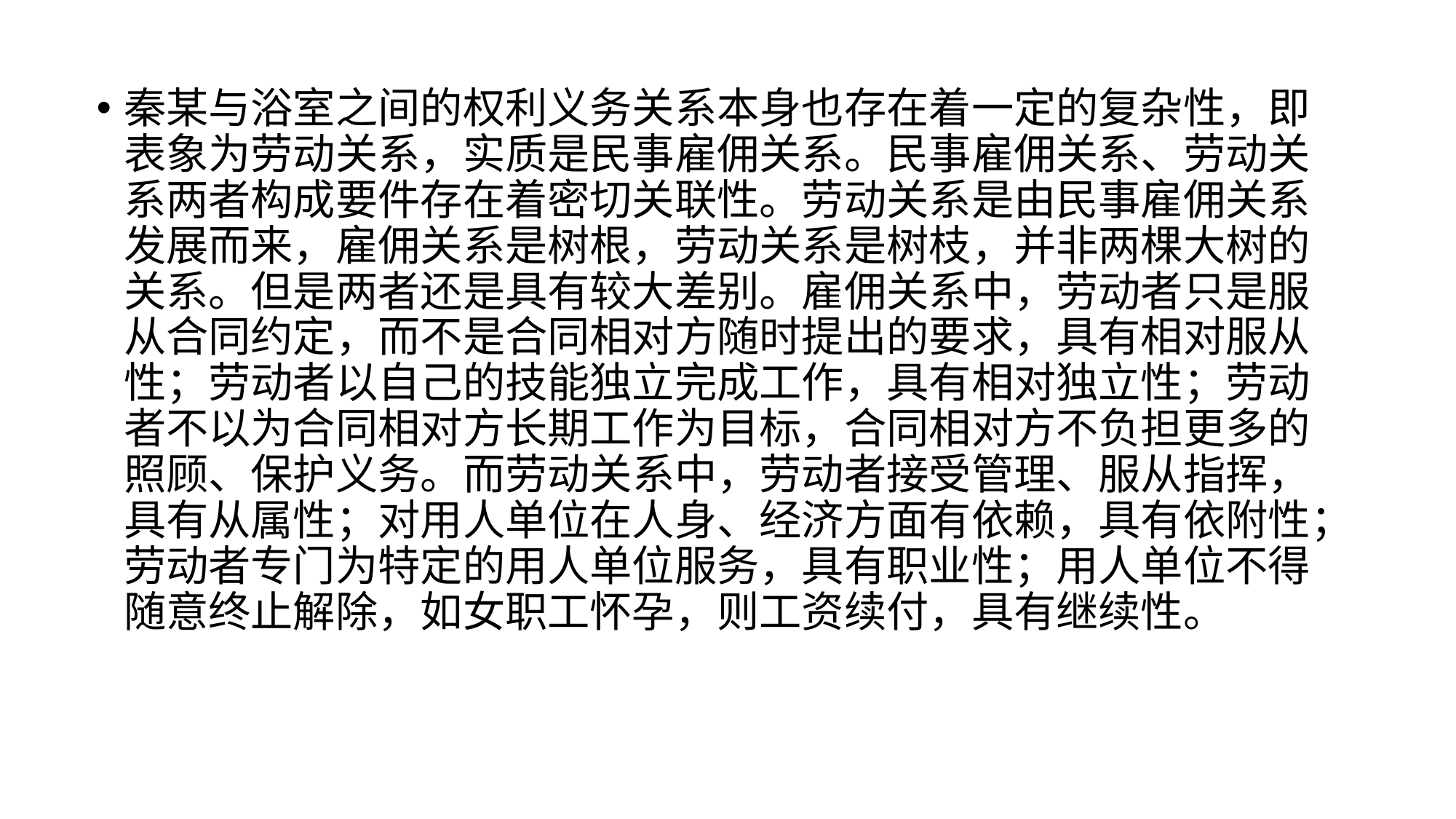

秦某与浴室之间的权利义务关系本身也存在着一定的复杂性，即表象为劳动关系，实质是民事雇佣关系。民事雇佣关系、劳动关系两者构成要件存在着密切关联性。劳动关系是由民事雇佣关系发展而来，雇佣关系是树根，劳动关系是树枝，并非两棵大树的关系。但是两者还是具有较大差别。雇佣关系中，劳动者只是服从合同约定，而不是合同相对方随时提出的要求，具有相对服从性；劳动者以自己的技能独立完成工作，具有相对独立性；劳动者不以为合同相对方长期工作为目标，合同相对方不负担更多的照顾、保护义务。而劳动关系中，劳动者接受管理、服从指挥，具有从属性；对用人单位在人身、经济方面有依赖，具有依附性；劳动者专门为特定的用人单位服务，具有职业性；用人单位不得随意终止解除，如女职工怀孕，则工资续付，具有继续性。